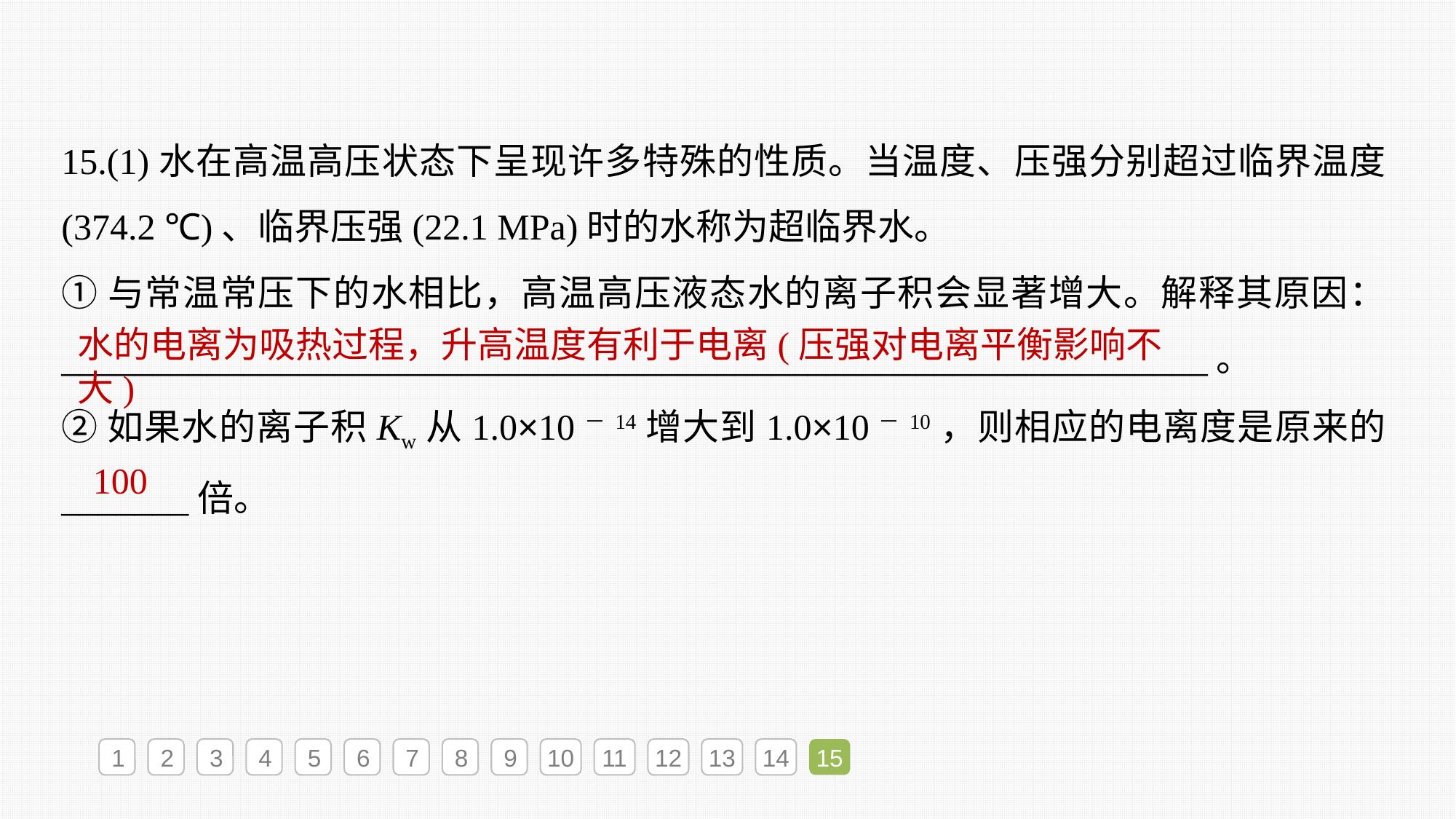

15.(1)水在高温高压状态下呈现许多特殊的性质。当温度、压强分别超过临界温度(374.2 ℃)、临界压强(22.1 MPa)时的水称为超临界水。
①与常温常压下的水相比，高温高压液态水的离子积会显著增大。解释其原因：_______________________________________________________________。
②如果水的离子积Kw从1.0×10－14增大到1.0×10－10，则相应的电离度是原来的_______倍。
水的电离为吸热过程，升高温度有利于电离(压强对电离平衡影响不大)
100
1
2
3
4
5
6
7
8
9
10
11
12
13
14
15